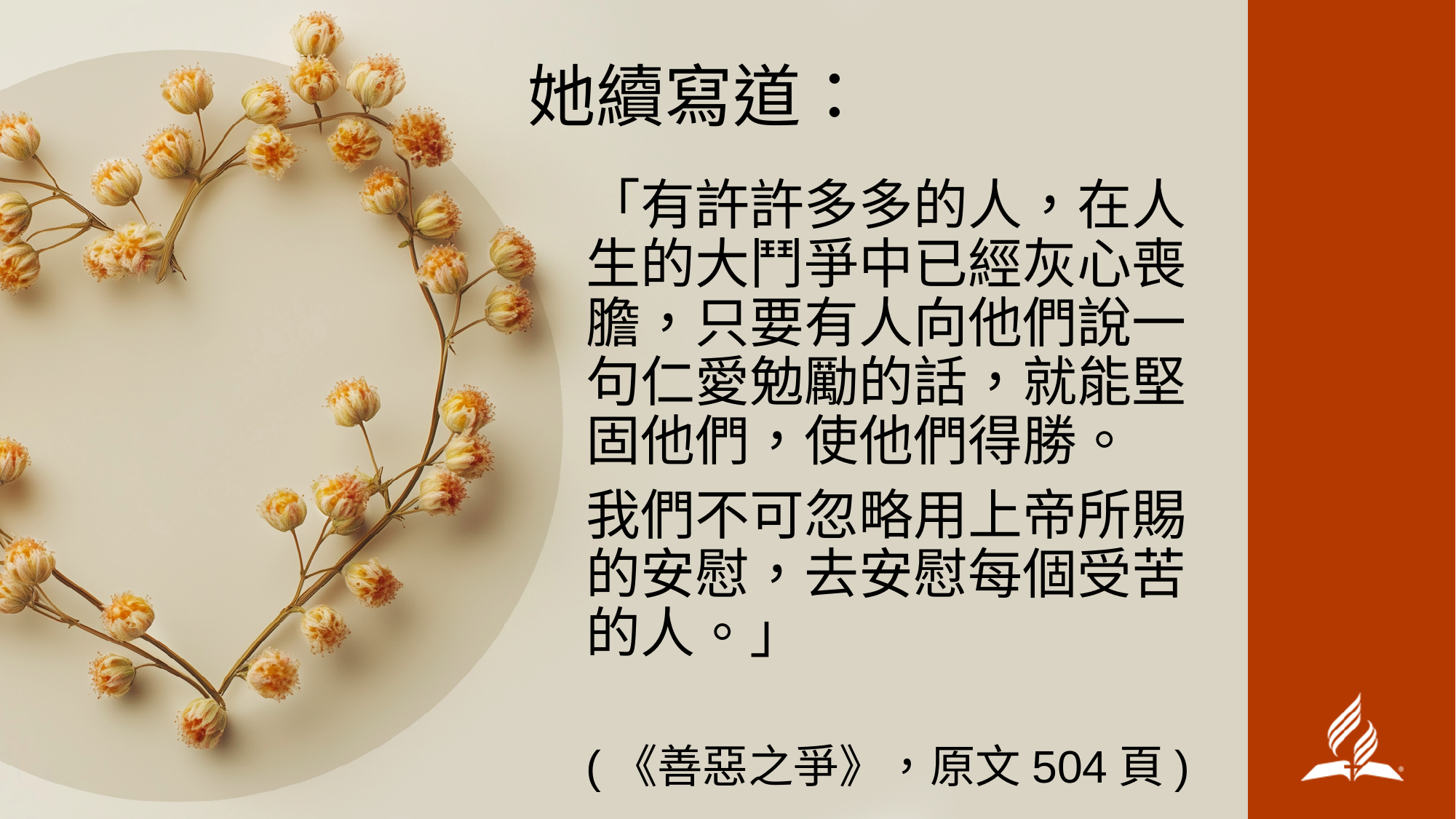

# 她續寫道：
「有許許多多的人，在人生的大鬥爭中已經灰心喪膽，只要有人向他們說一句仁愛勉勵的話，就能堅固他們，使他們得勝。
我們不可忽略用上帝所賜的安慰，去安慰每個受苦的人。」

(《善惡之爭》，原文504頁)